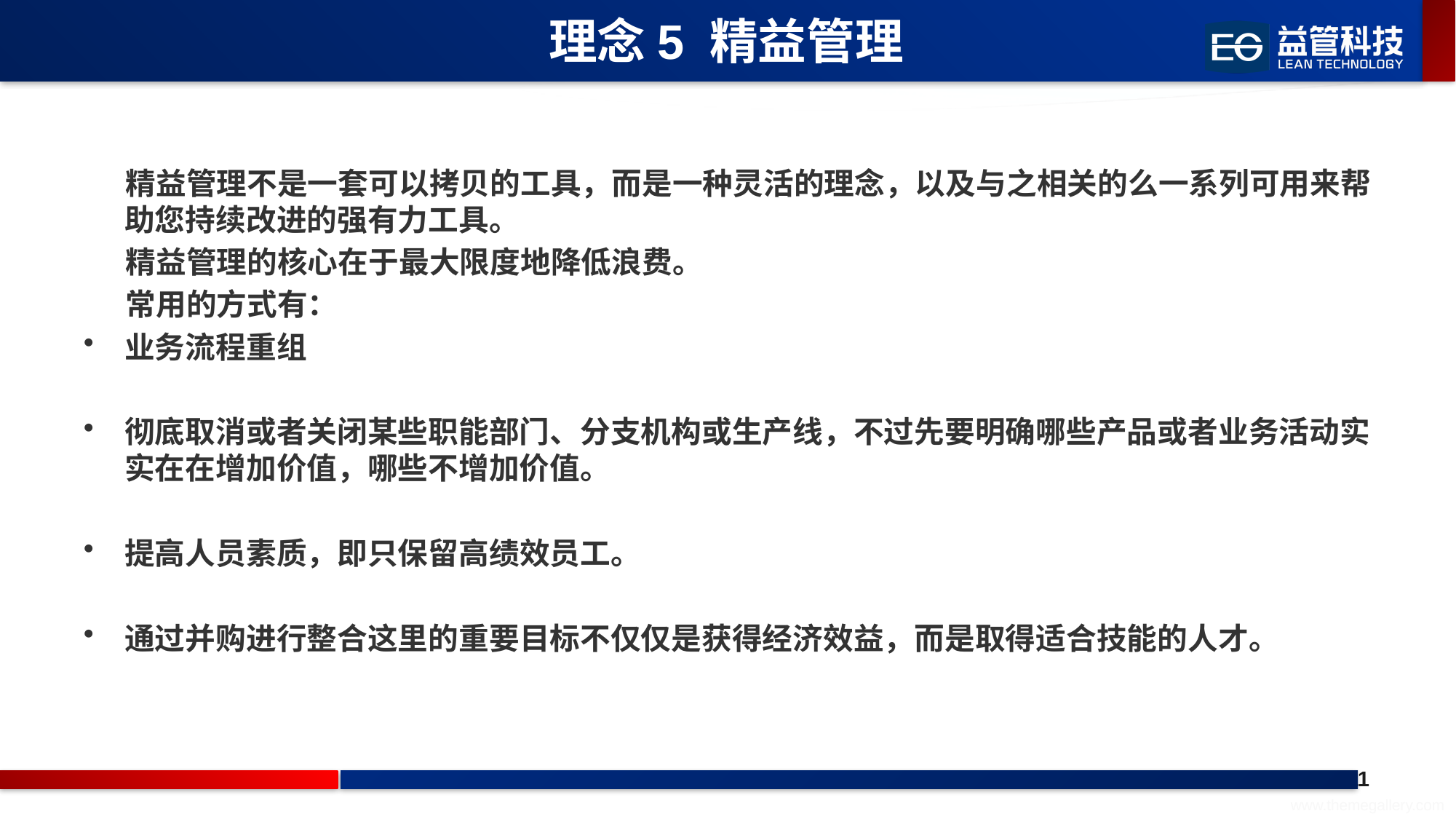

# 理念5 精益管理
     精益管理不是一套可以拷贝的工具，而是一种灵活的理念，以及与之相关的么一系列可用来帮助您持续改进的强有力工具。
     精益管理的核心在于最大限度地降低浪费。
     常用的方式有：
业务流程重组

彻底取消或者关闭某些职能部门、分支机构或生产线，不过先要明确哪些产品或者业务活动实实在在增加价值，哪些不增加价值。

提高人员素质，即只保留高绩效员工。

通过并购进行整合这里的重要目标不仅仅是获得经济效益，而是取得适合技能的人才。